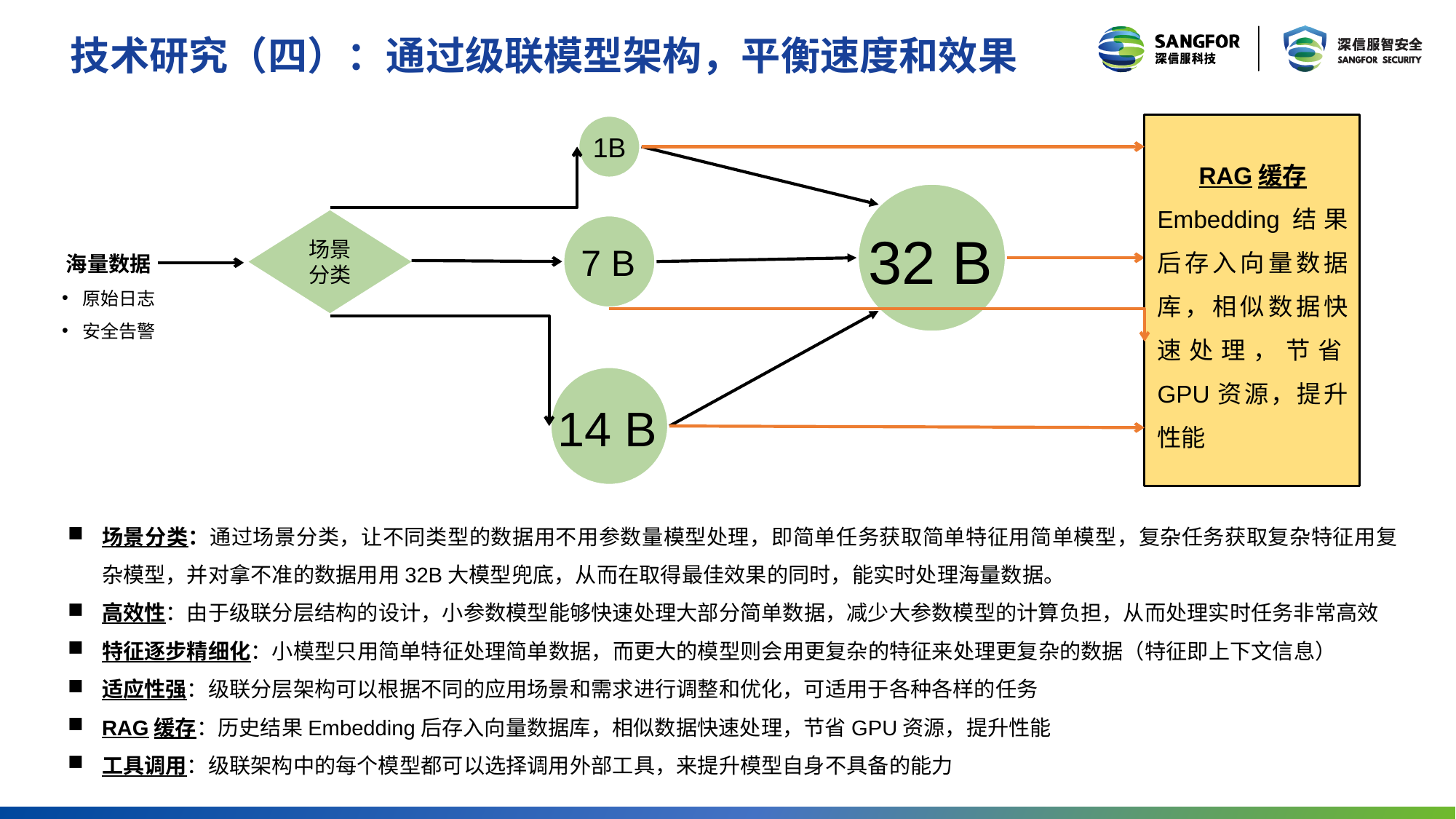

技术研究（四）：通过级联模型架构，平衡速度和效果

1B
RAG缓存
Embedding结果后存入向量数据库，相似数据快速处理，节省GPU资源，提升性能

32 B

场景
分类

7 B
海量数据
原始日志
安全告警

14 B
场景分类：通过场景分类，让不同类型的数据用不用参数量模型处理，即简单任务获取简单特征用简单模型，复杂任务获取复杂特征用复杂模型，并对拿不准的数据用用32B大模型兜底，从而在取得最佳效果的同时，能实时处理海量数据。
高效性：由于级联分层结构的设计，小参数模型能够快速处理大部分简单数据，减少大参数模型的计算负担，从而处理实时任务非常高效
特征逐步精细化：小模型只用简单特征处理简单数据，而更大的模型则会用更复杂的特征来处理更复杂的数据（特征即上下文信息）
适应性强：级联分层架构可以根据不同的应用场景和需求进行调整和优化，可适用于各种各样的任务
RAG缓存：历史结果Embedding后存入向量数据库，相似数据快速处理，节省GPU资源，提升性能
工具调用：级联架构中的每个模型都可以选择调用外部工具，来提升模型自身不具备的能力